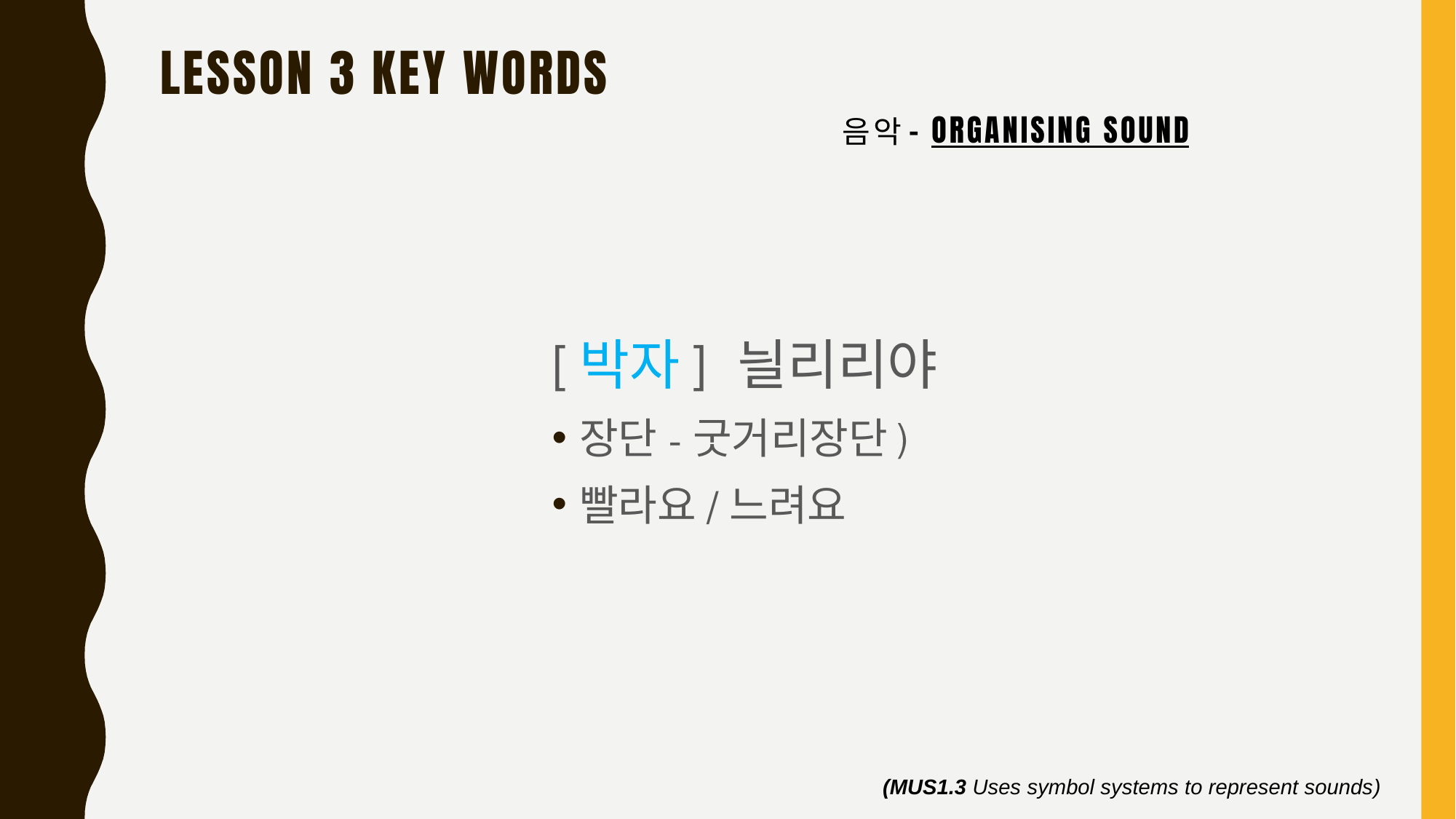

# Lesson 3 key words 음악- organising sound
[박자] 늴리리야
장단-굿거리장단)
빨라요/느려요

(MUS1.3 Uses symbol systems to represent sounds)